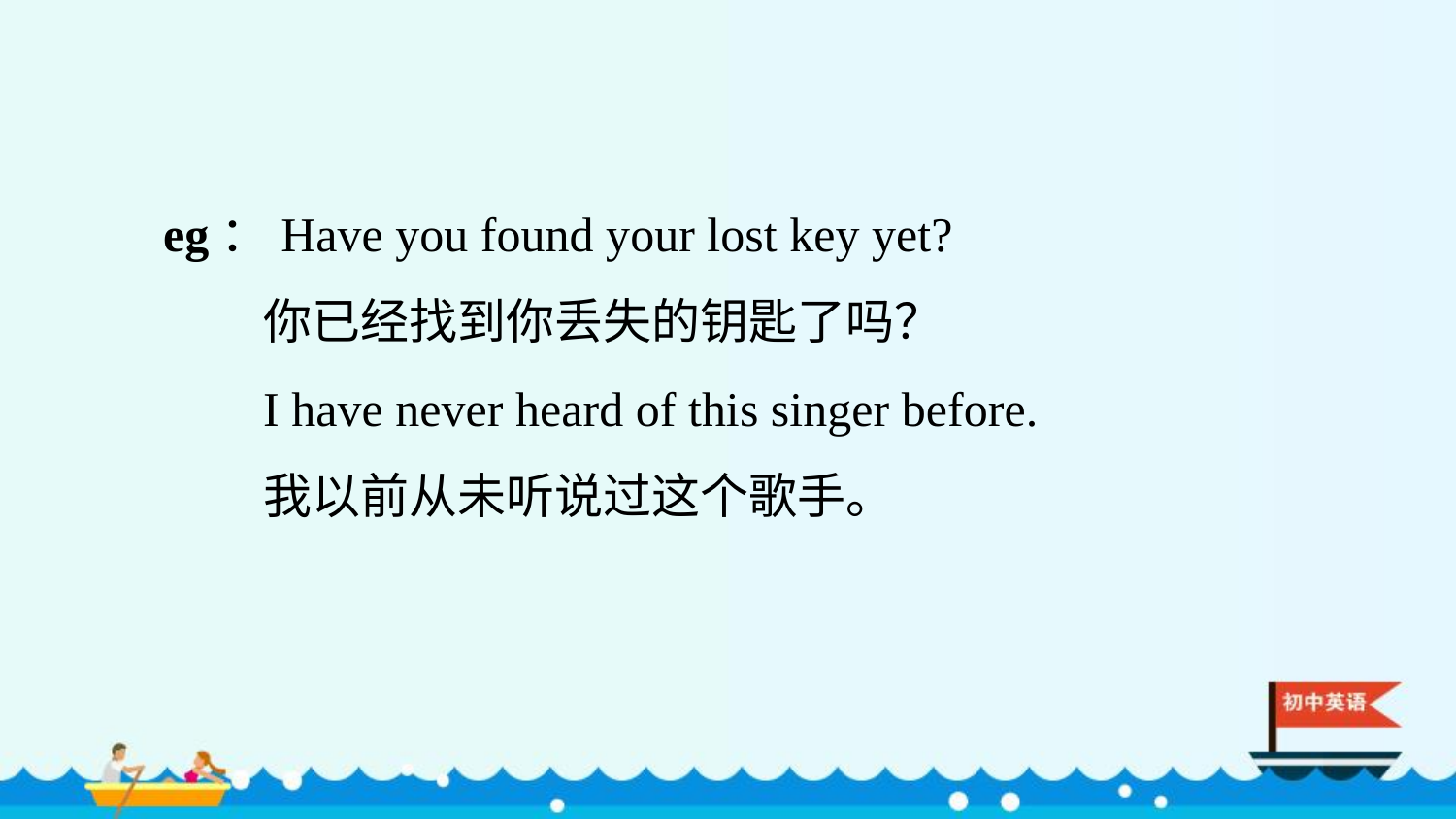

eg：Have you found your lost key yet?
你已经找到你丢失的钥匙了吗？
I have never heard of this singer before.
我以前从未听说过这个歌手。